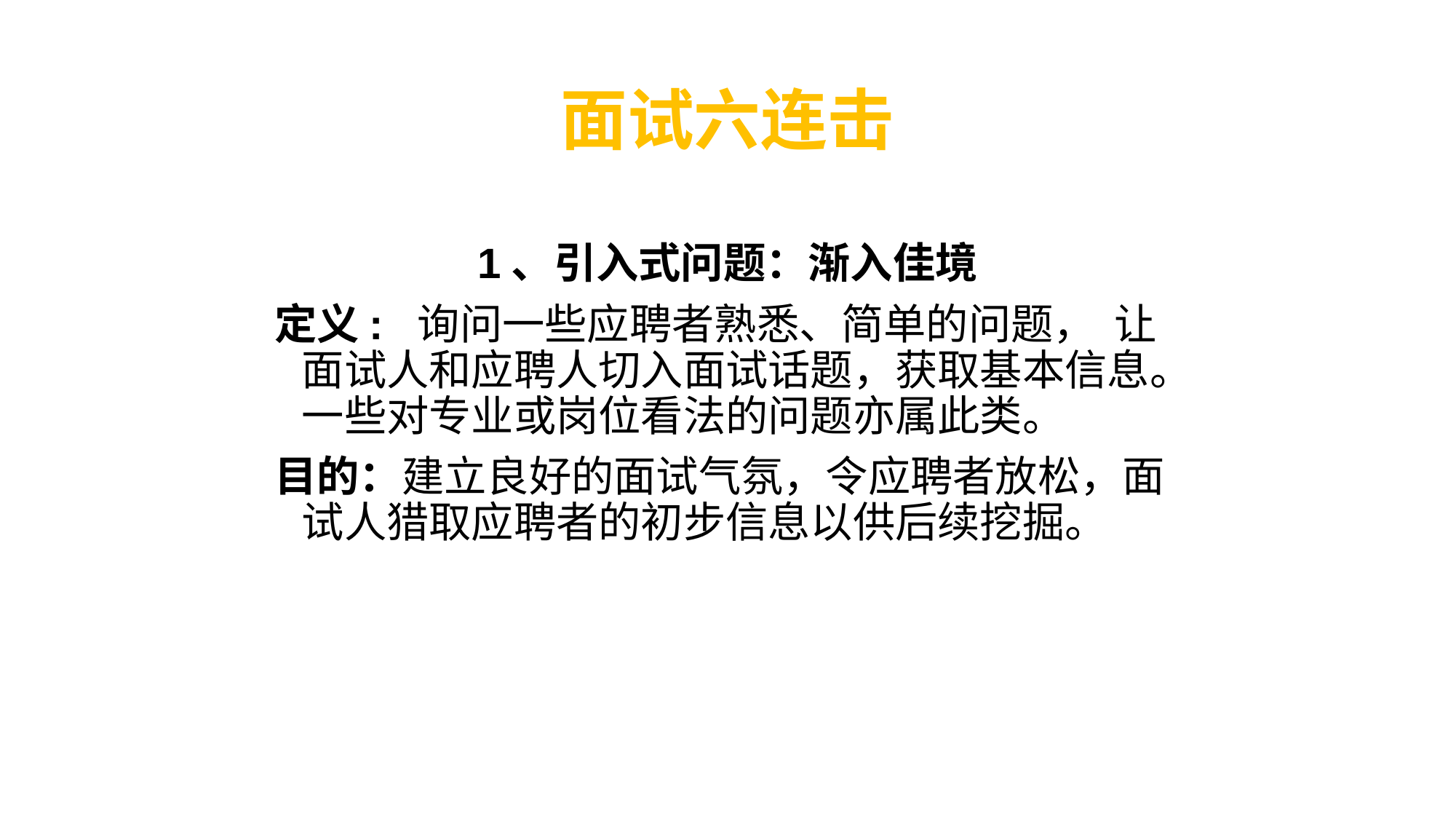

# 面试六连击
1、引入式问题：渐入佳境
定义:  询问一些应聘者熟悉、简单的问题，  让面试人和应聘人切入面试话题，获取基本信息。一些对专业或岗位看法的问题亦属此类。
目的：建立良好的面试气氛，令应聘者放松，面试人猎取应聘者的初步信息以供后续挖掘。